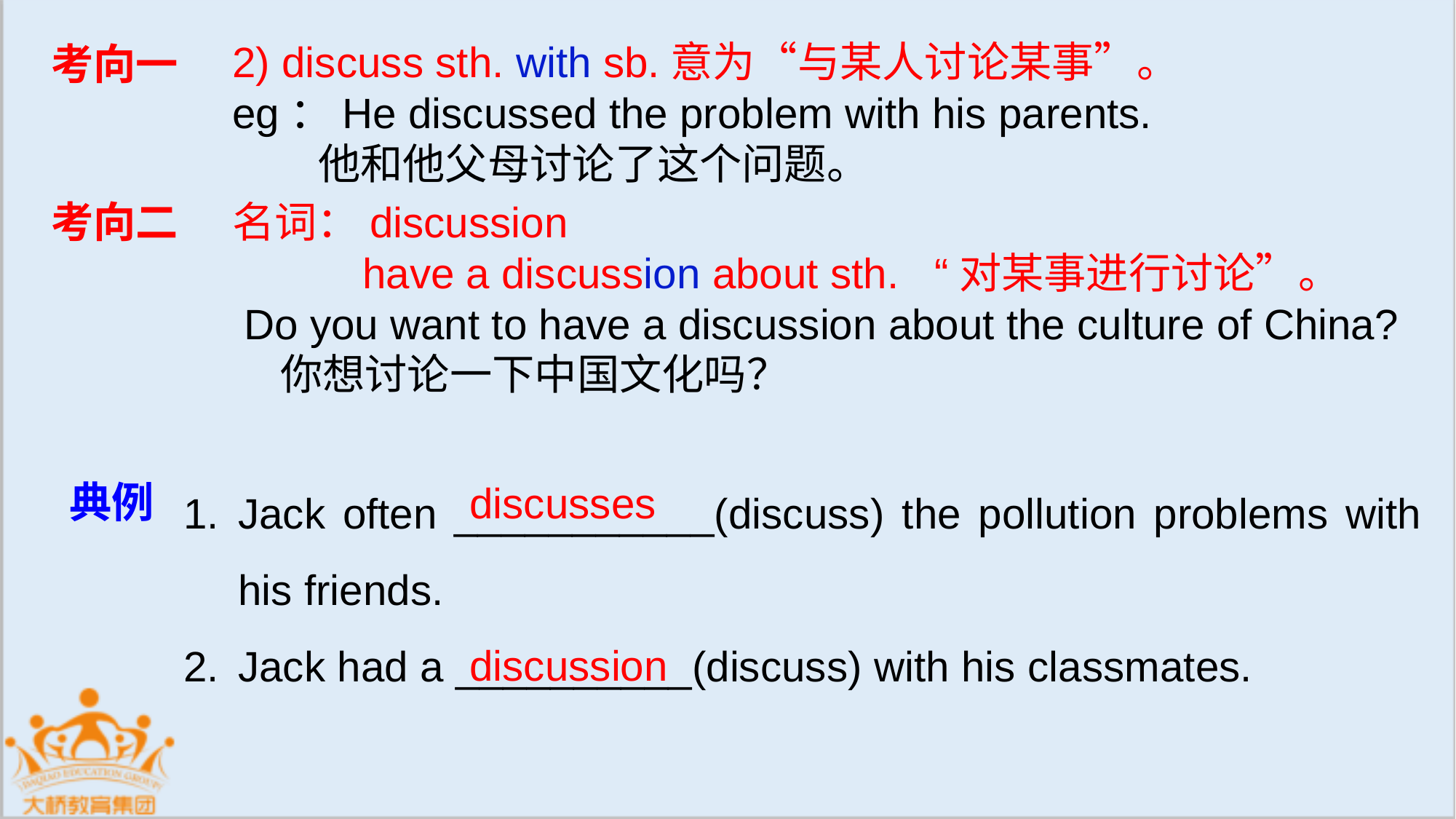

2) discuss sth. with sb.意为“与某人讨论某事”。
eg：He discussed the problem with his parents.
        他和他父母讨论了这个问题。
考向一
考向二
名词：discussion
           have a discussion about sth.   “对某事进行讨论”。
 Do you want to have a discussion about the culture of China?
    你想讨论一下中国文化吗？
discusses
Jack often ___________(discuss) the pollution problems with his friends.
Jack had a __________(discuss) with his classmates.
典例
discussion